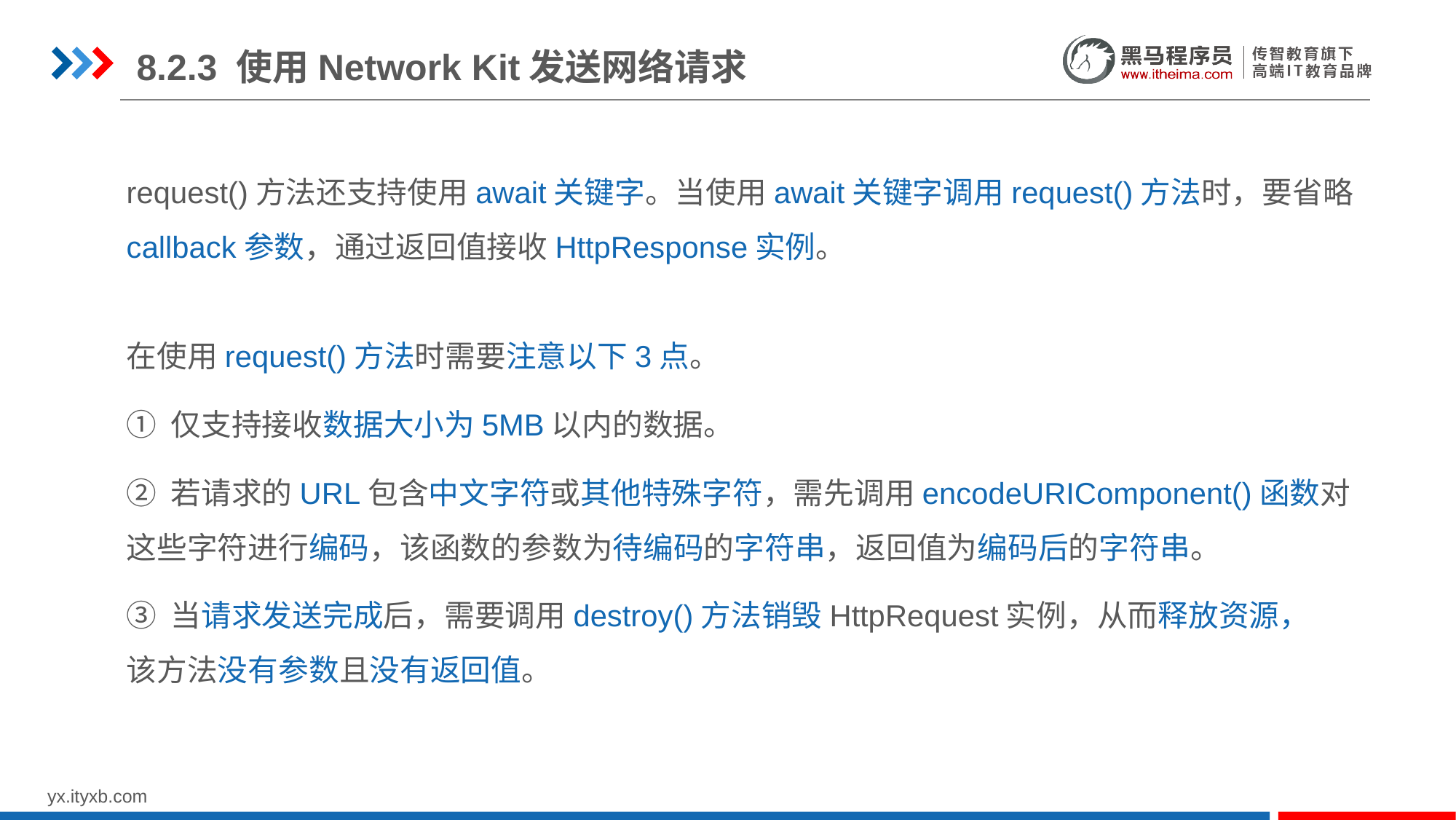

8.2.3 使用Network Kit发送网络请求
request()方法还支持使用await关键字。当使用await关键字调用request()方法时，要省略callback参数，通过返回值接收HttpResponse实例。

在使用request()方法时需要注意以下3点。

① 仅支持接收数据大小为5MB以内的数据。

② 若请求的URL包含中文字符或其他特殊字符，需先调用encodeURIComponent()函数对这些字符进行编码，该函数的参数为待编码的字符串，返回值为编码后的字符串。

③ 当请求发送完成后，需要调用destroy()方法销毁HttpRequest实例，从而释放资源，
该方法没有参数且没有返回值。